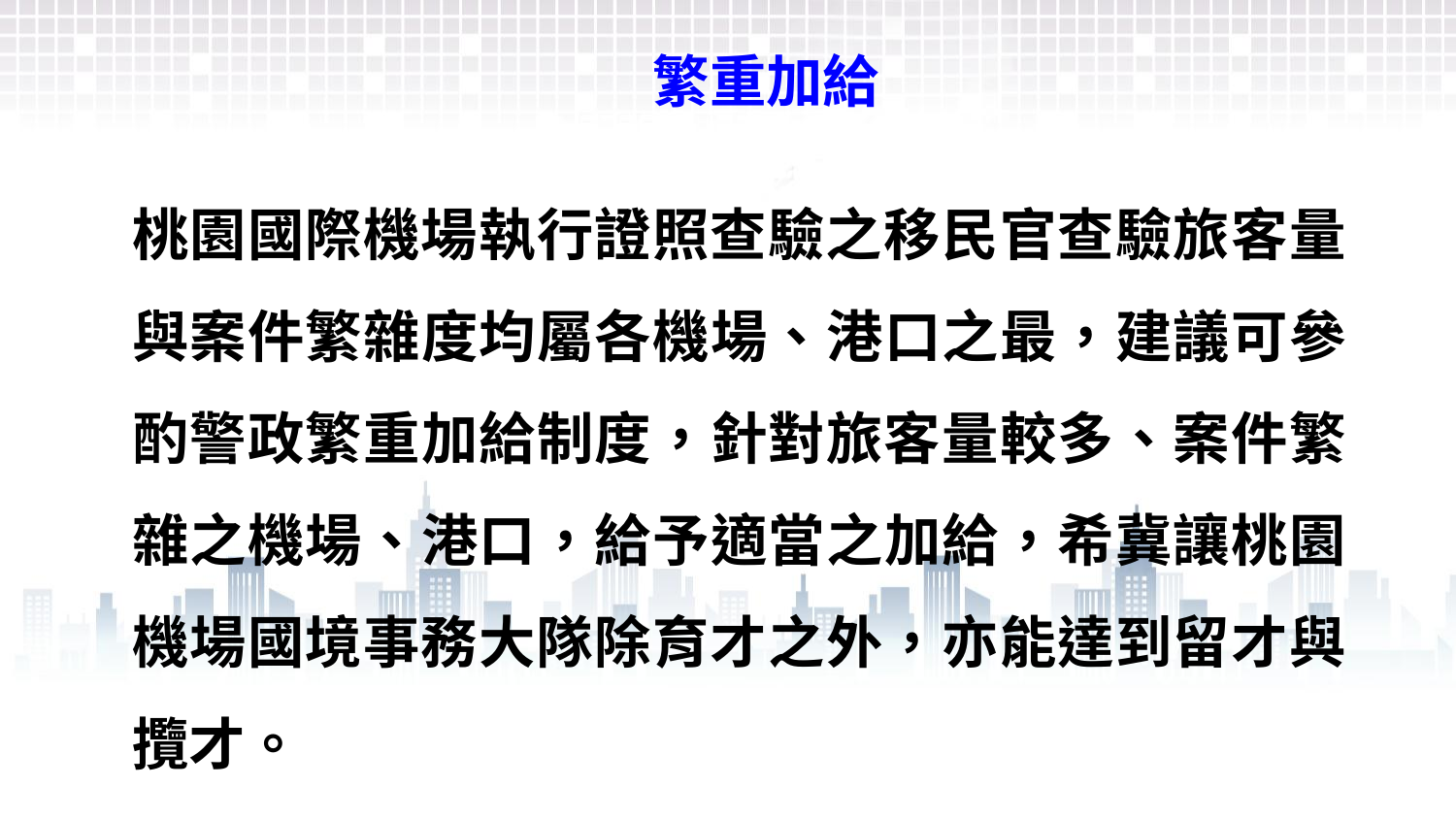

繁重加給
桃園國際機場執行證照查驗之移民官查驗旅客量與案件繁雜度均屬各機場、港口之最，建議可參酌警政繁重加給制度，針對旅客量較多、案件繁雜之機場、港口，給予適當之加給，希冀讓桃園機場國境事務大隊除育才之外，亦能達到留才與攬才。